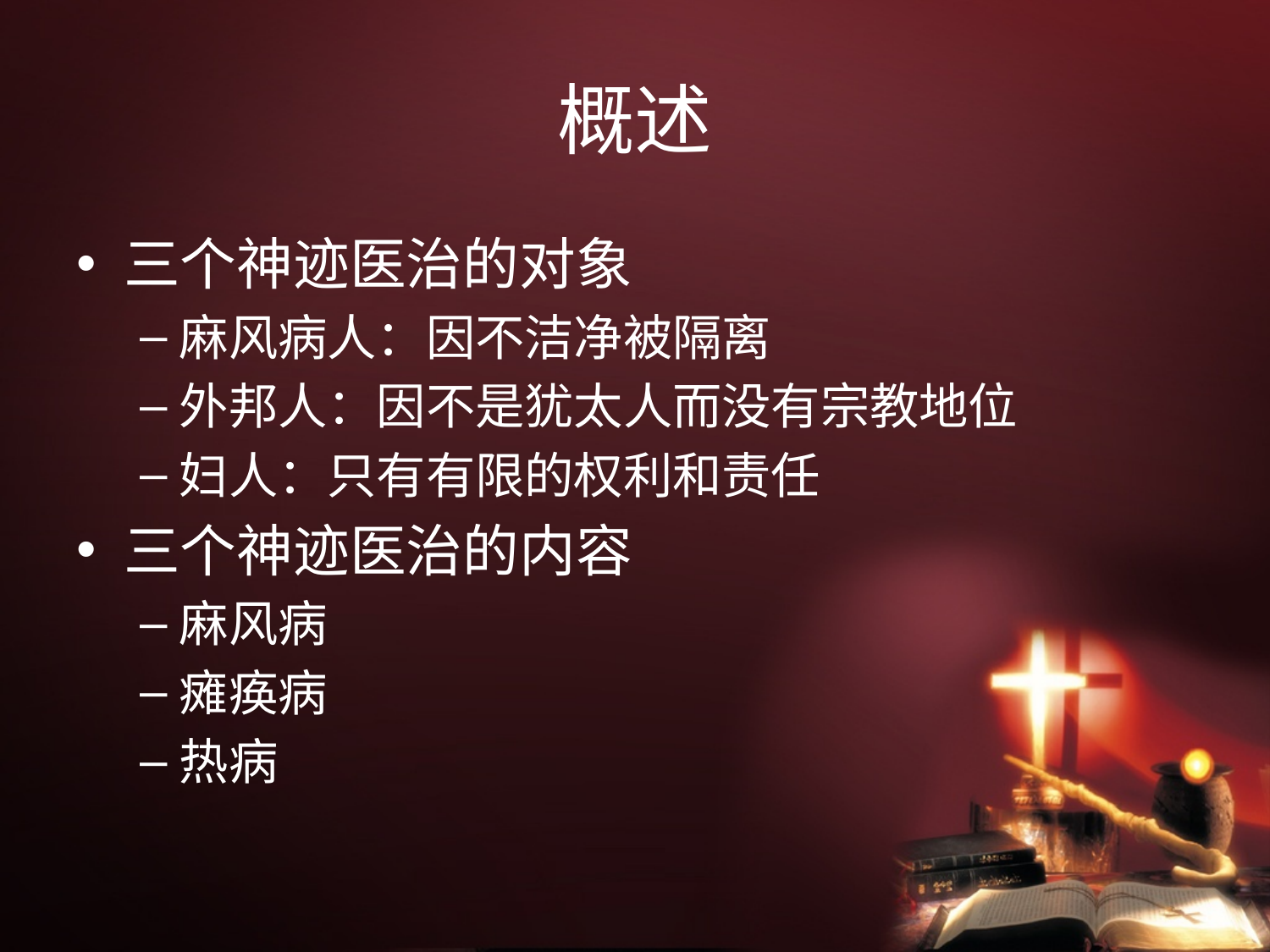

# 概述
三个神迹医治的对象
麻风病人：因不洁净被隔离
外邦人：因不是犹太人而没有宗教地位
妇人：只有有限的权利和责任
三个神迹医治的内容
麻风病
瘫痪病
热病